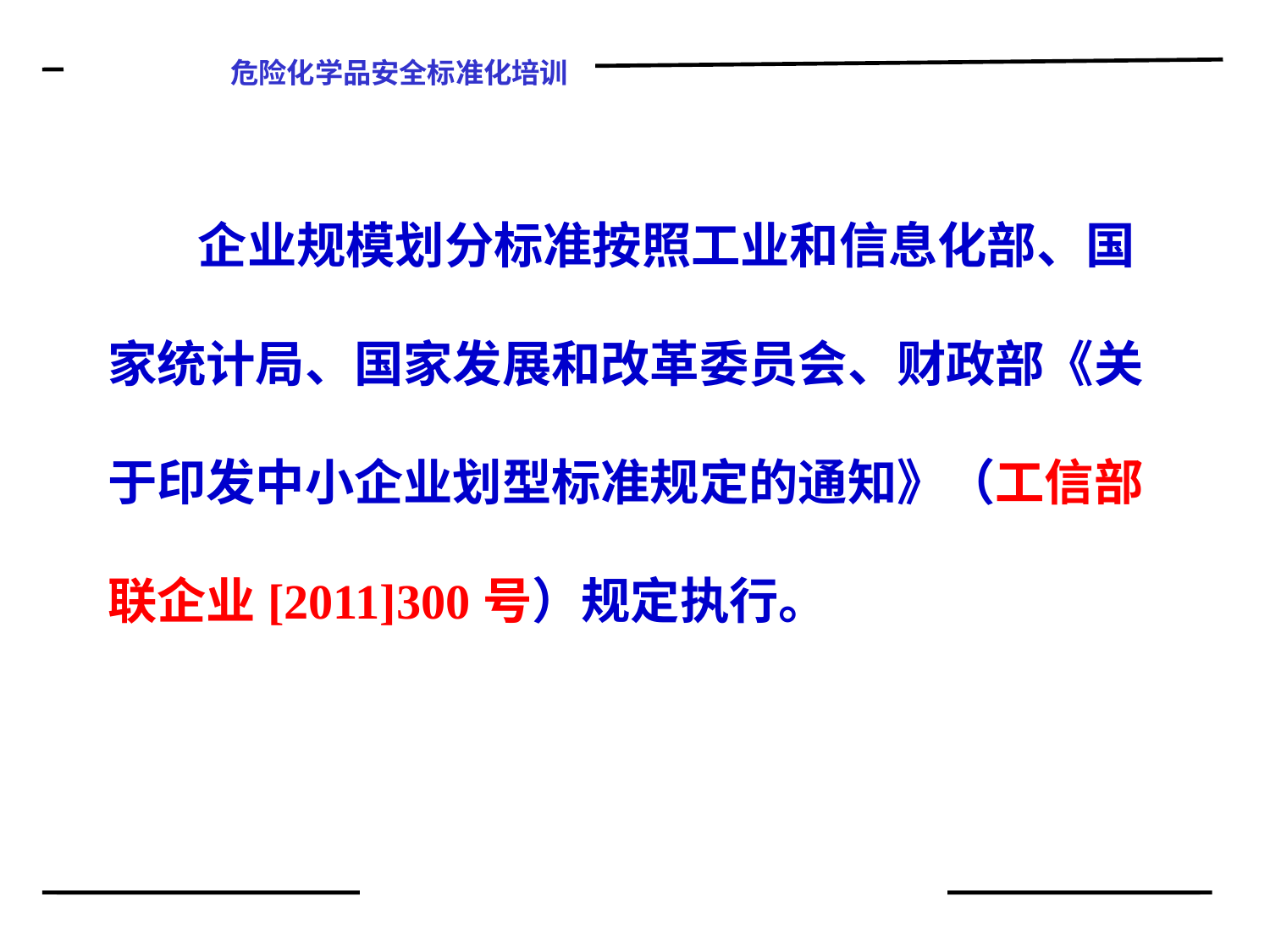

企业规模划分标准按照工业和信息化部、国家统计局、国家发展和改革委员会、财政部《关于印发中小企业划型标准规定的通知》（工信部联企业[2011]300号）规定执行。